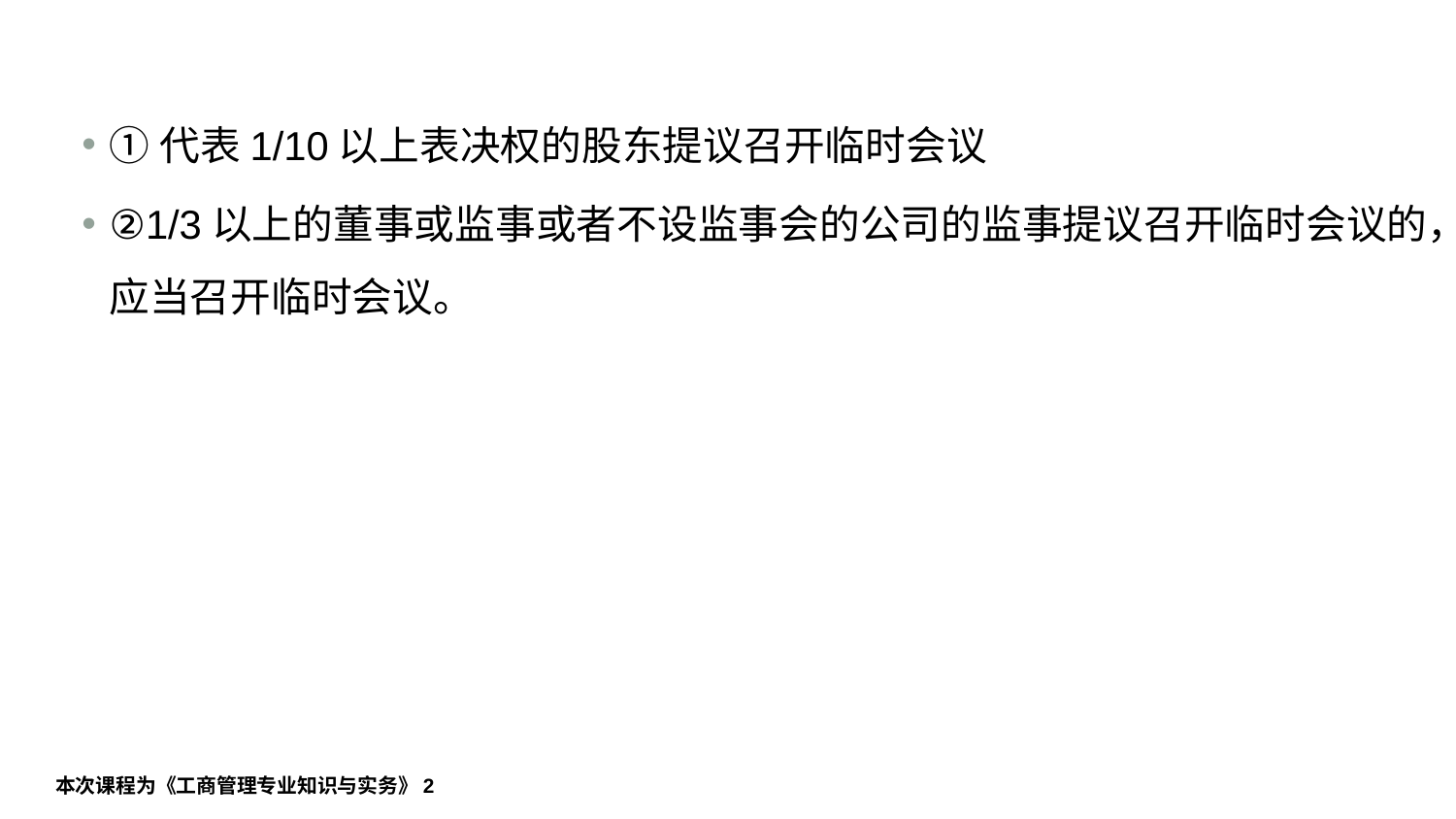

#
①代表1/10以上表决权的股东提议召开临时会议
②1/3以上的董事或监事或者不设监事会的公司的监事提议召开临时会议的，应当召开临时会议。